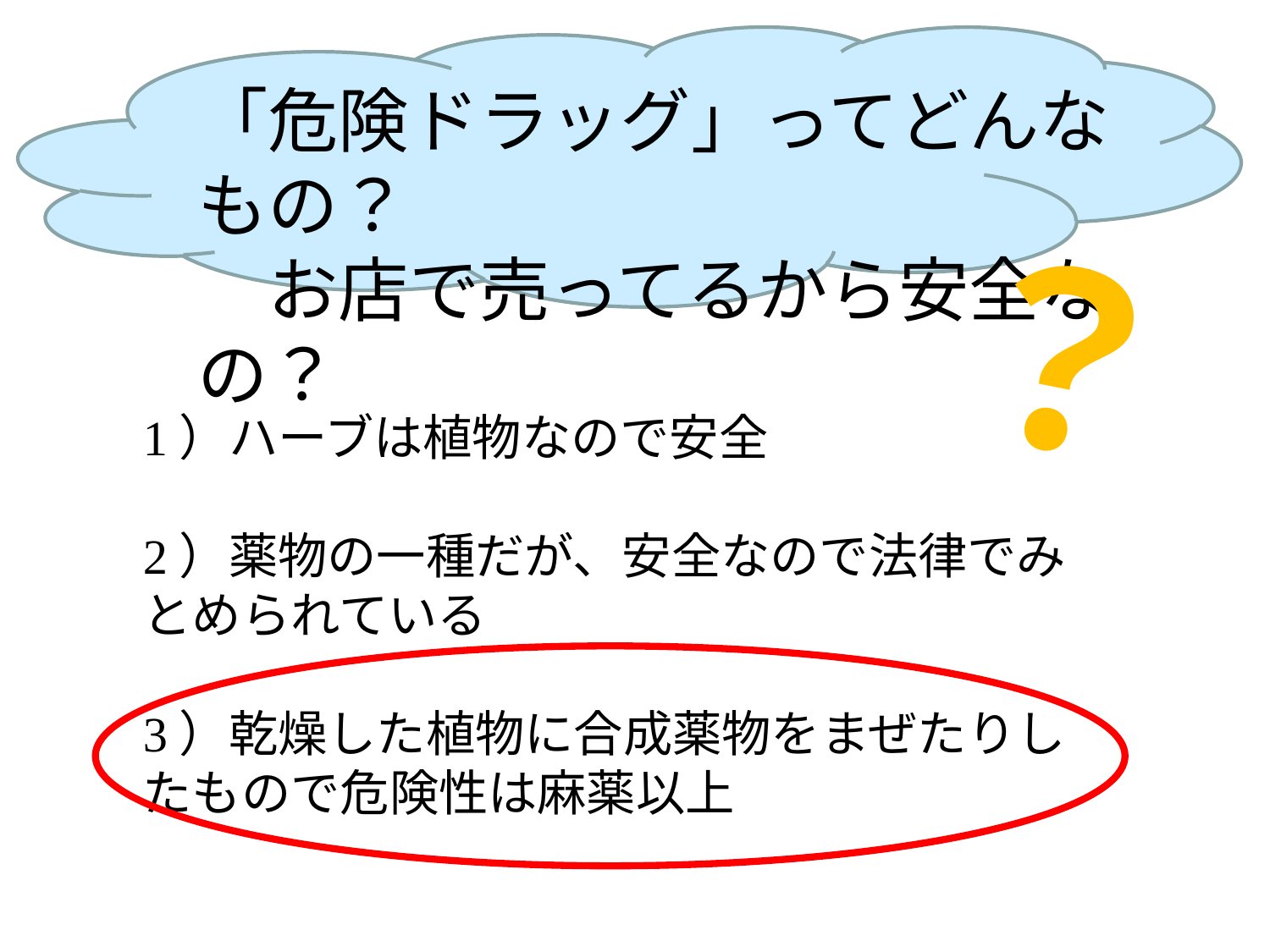

「危険ドラッグ」ってどんなもの？
　お店で売ってるから安全なの？

？
1）ハーブは植物なので安全

2）薬物の一種だが、安全なので法律でみとめられている

3）乾燥した植物に合成薬物をまぜたりしたもので危険性は麻薬以上